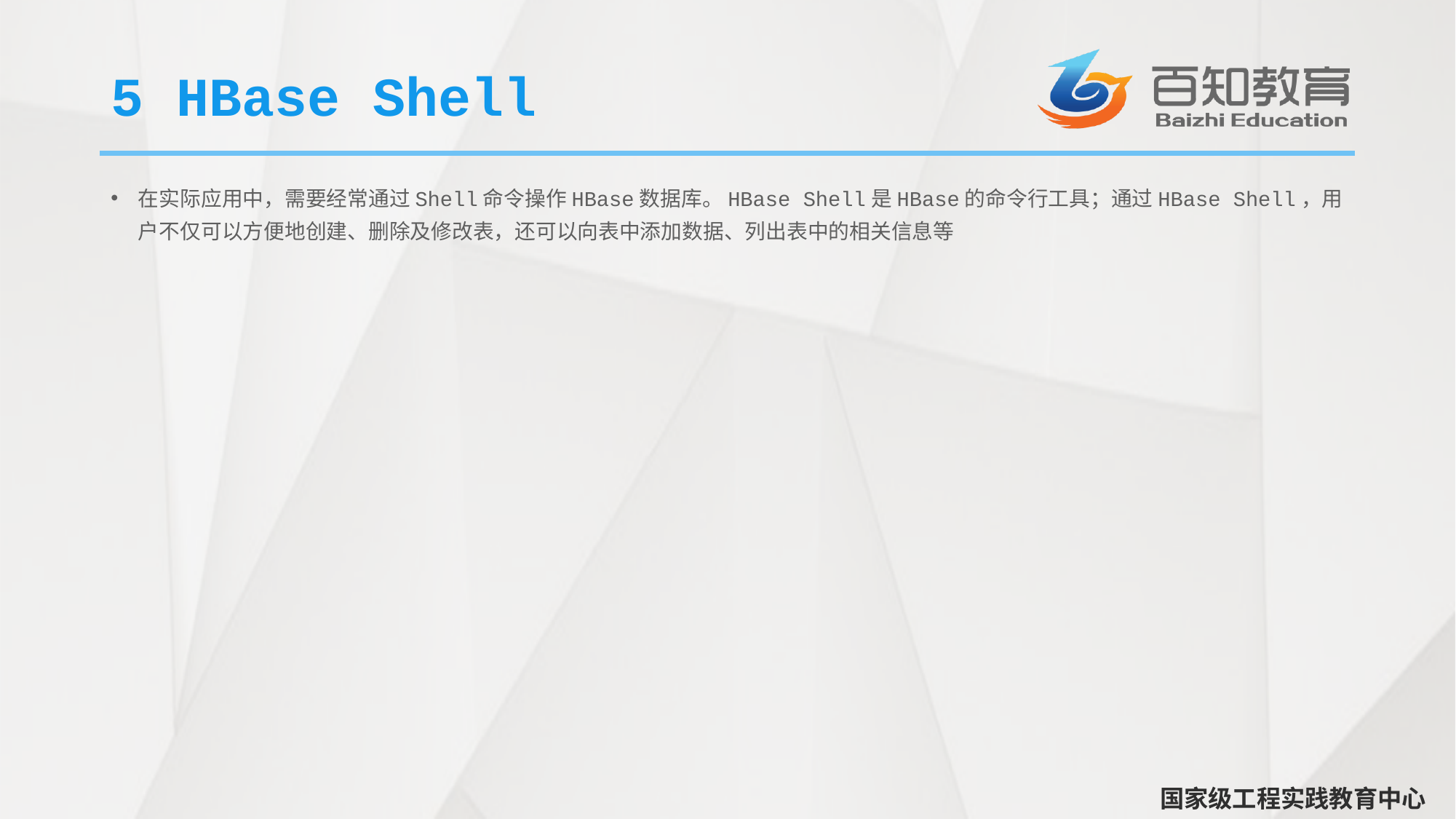

# 5 HBase Shell
在实际应用中，需要经常通过Shell命令操作HBase数据库。HBase Shell是HBase的命令行工具；通过HBase Shell，用户不仅可以方便地创建、删除及修改表，还可以向表中添加数据、列出表中的相关信息等